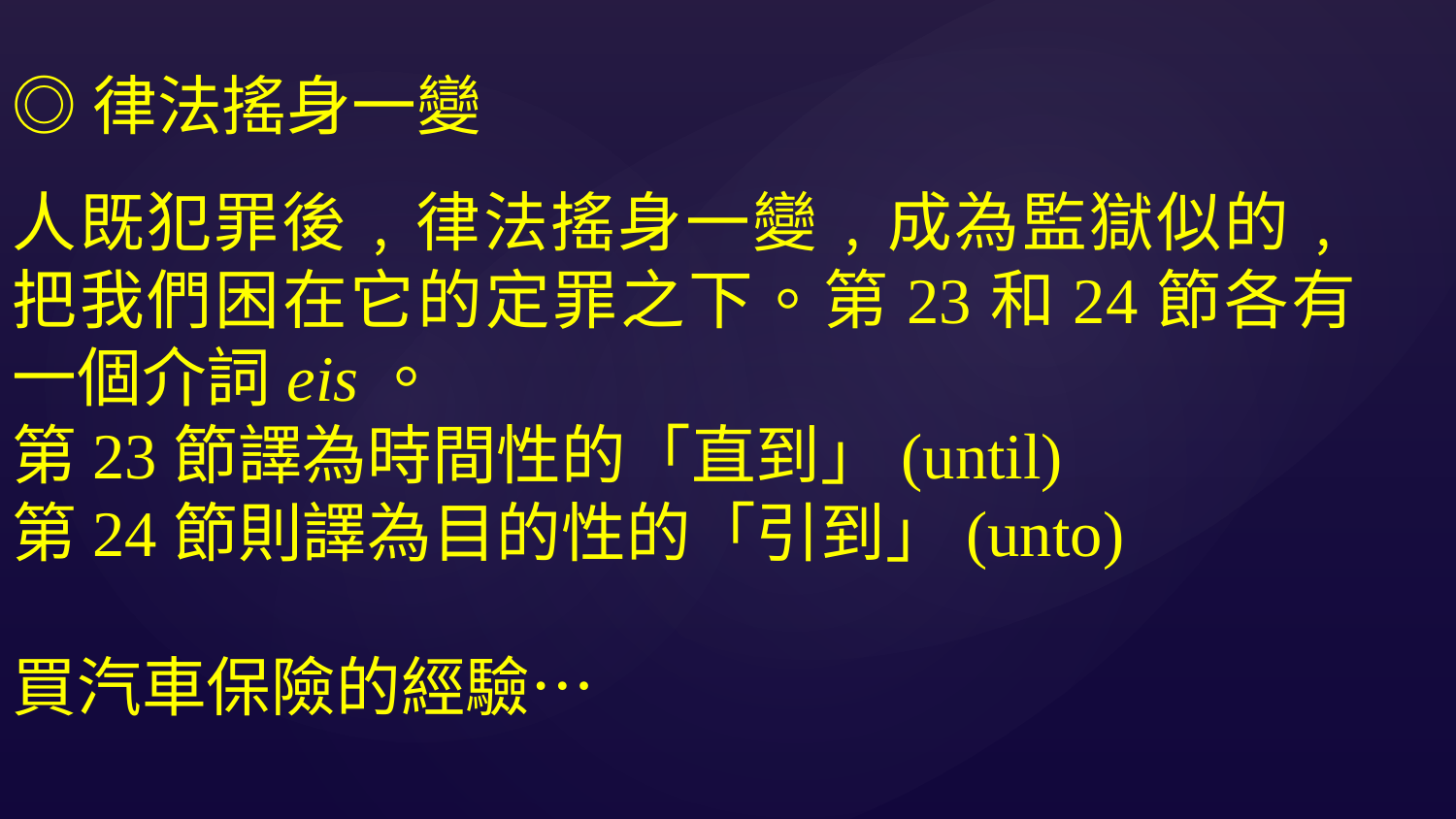

◎律法搖身一變

人既犯罪後﹐律法搖身一變﹐成為監獄似的﹐把我們困在它的定罪之下。第23和24節各有一個介詞eis。
第23節譯為時間性的「直到」(until)
第24節則譯為目的性的「引到」(unto)

買汽車保險的經驗…